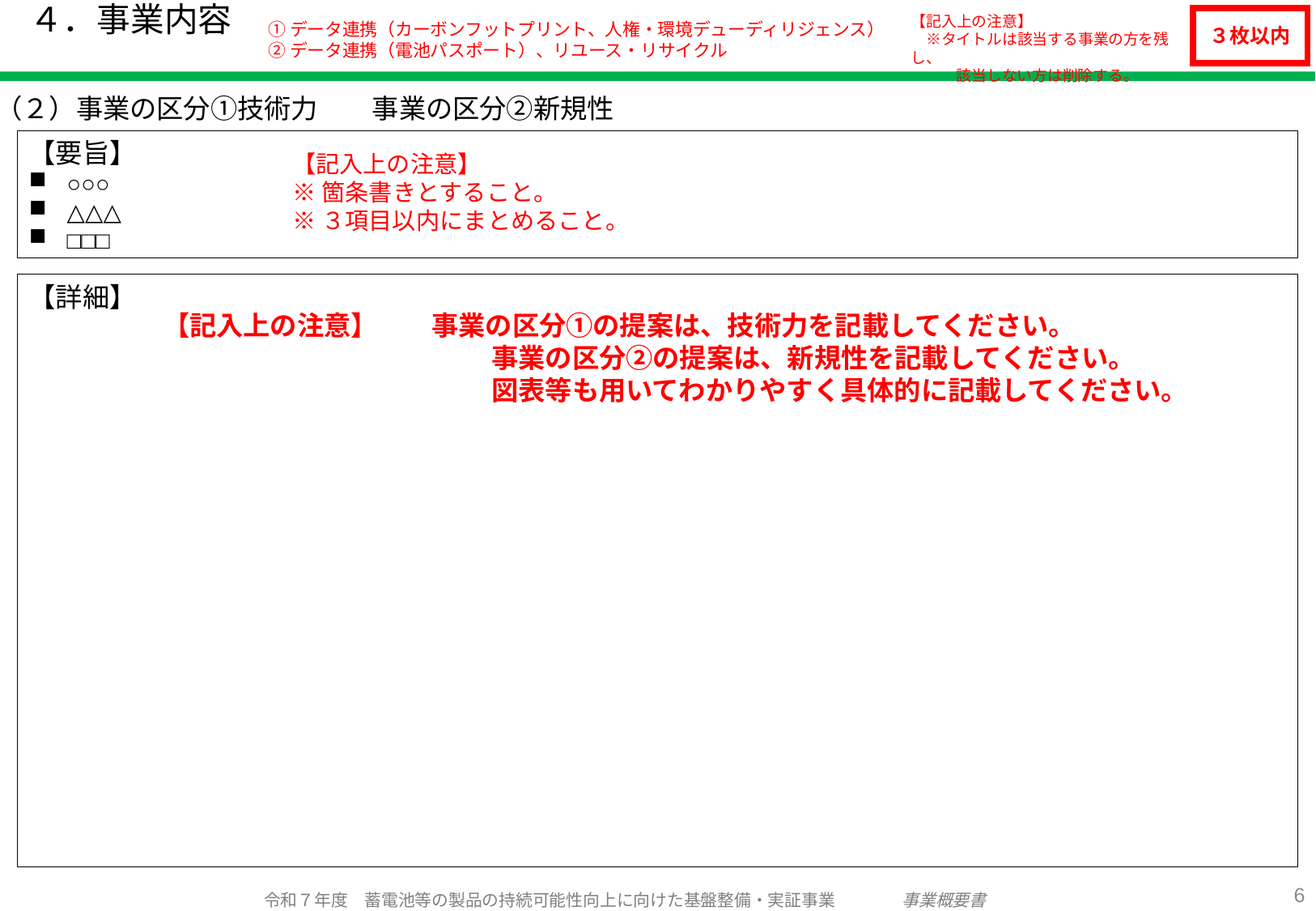

４．事業内容
【記入上の注意】
　※タイトルは該当する事業の方を残し、
　　　該当しない方は削除する。
①データ連携（カーボンフットプリント、人権・環境デューディリジェンス）
②データ連携（電池パスポート）、リユース・リサイクル
３枚以内
（２）事業の区分①技術力　　事業の区分②新規性
【要旨】
○○○
△△△
□□□
【記入上の注意】
※箇条書きとすること。
※３項目以内にまとめること。
【詳細】
【記入上の注意】　　事業の区分①の提案は、技術力を記載してください。
　　　　　　　　　　　　 事業の区分②の提案は、新規性を記載してください。
　　　　　　　　　　　 　図表等も用いてわかりやすく具体的に記載してください。

6